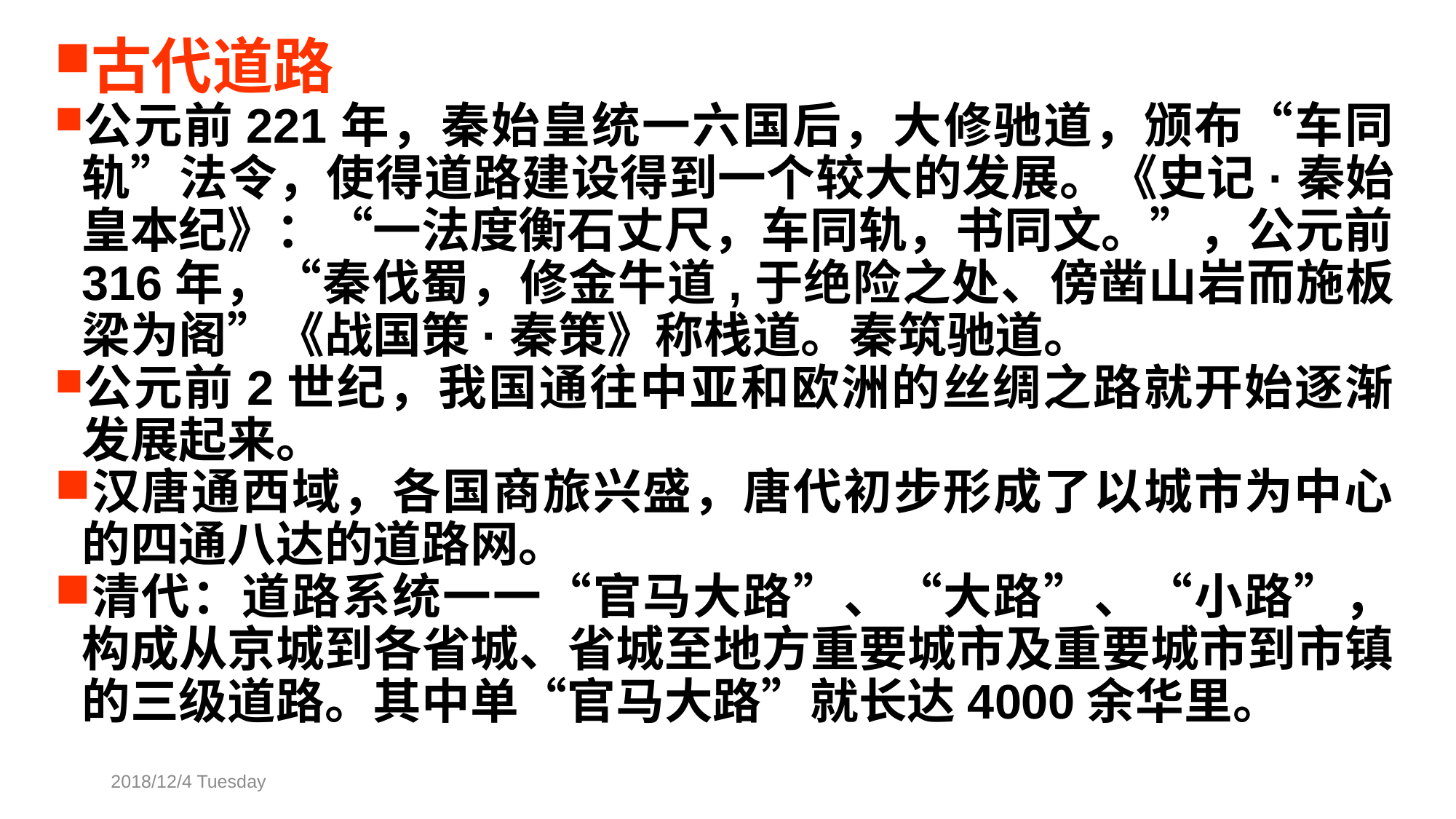

古代道路
公元前221年，秦始皇统一六国后，大修驰道，颁布“车同轨”法令，使得道路建设得到一个较大的发展。《史记·秦始皇本纪》：“一法度衡石丈尺，车同轨，书同文。”，公元前316年，“秦伐蜀，修金牛道,于绝险之处、傍凿山岩而施板梁为阁”《战国策·秦策》称栈道。秦筑驰道。
公元前2世纪，我国通往中亚和欧洲的丝绸之路就开始逐渐发展起来。
汉唐通西域，各国商旅兴盛，唐代初步形成了以城市为中心的四通八达的道路网。
清代：道路系统一一“官马大路”、“大路”、“小路”，构成从京城到各省城、省城至地方重要城市及重要城市到市镇的三级道路。其中单“官马大路”就长达4000余华里。
2018/12/4 Tuesday